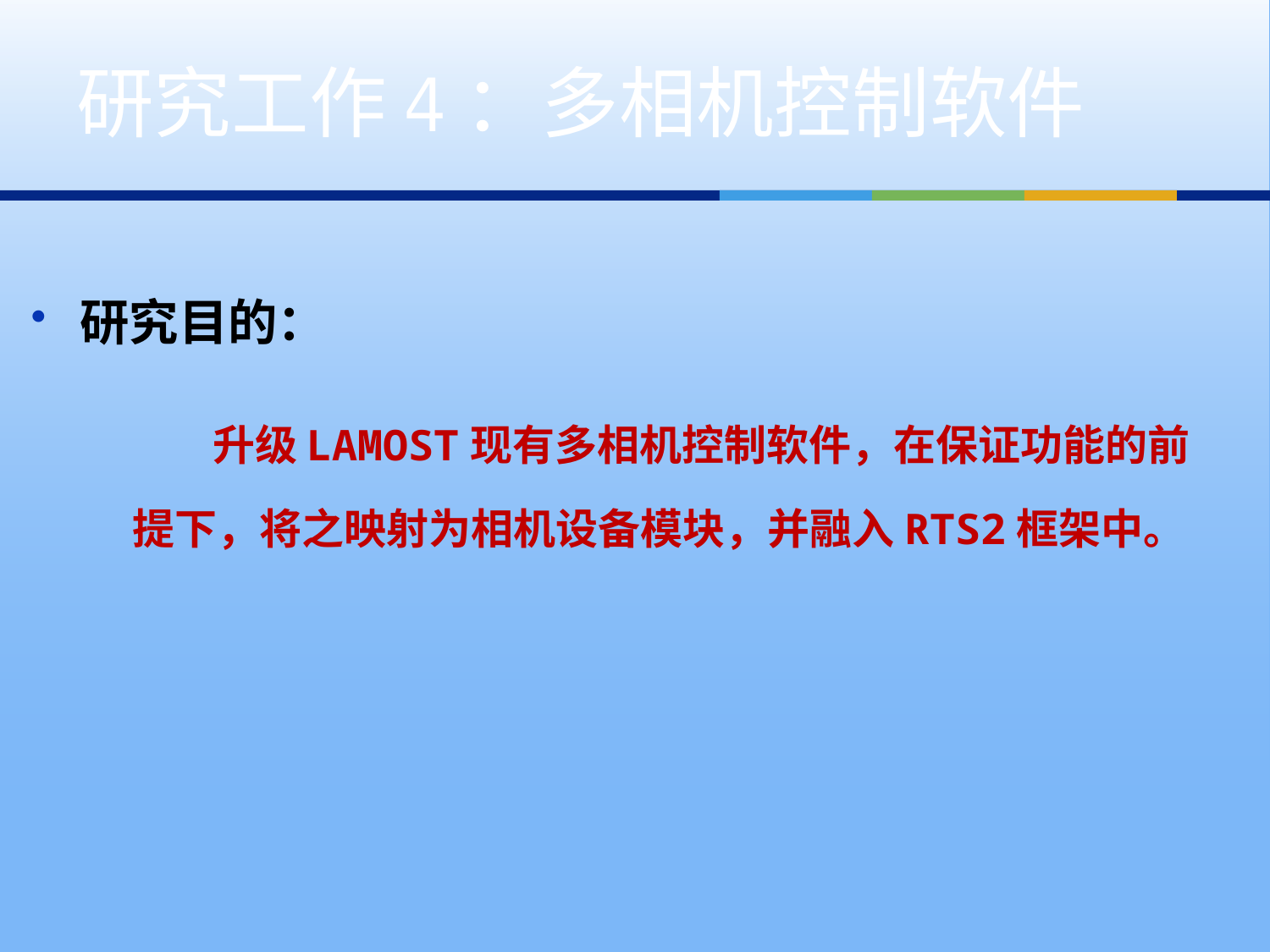

# 研究工作4：多相机控制软件

研究目的：

升级LAMOST现有多相机控制软件，在保证功能的前

提下，将之映射为相机设备模块，并融入RTS2框架中。